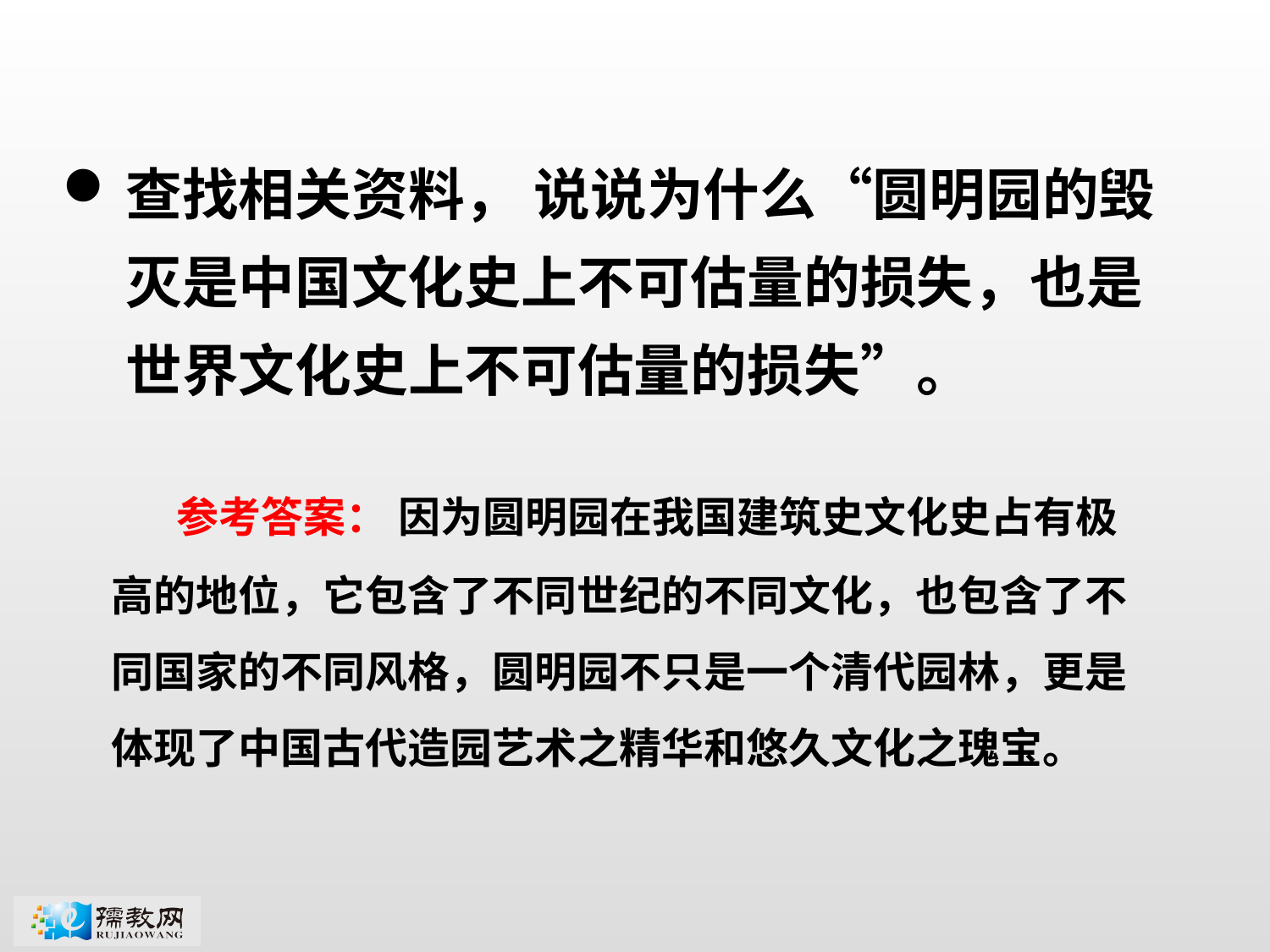

查找相关资料， 说说为什么“圆明园的毁灭是中国文化史上不可估量的损失，也是世界文化史上不可估量的损失”。
    参考答案： 因为圆明园在我国建筑史文化史占有极高的地位，它包含了不同世纪的不同文化，也包含了不同国家的不同风格，圆明园不只是一个清代园林，更是体现了中国古代造园艺术之精华和悠久文化之瑰宝。